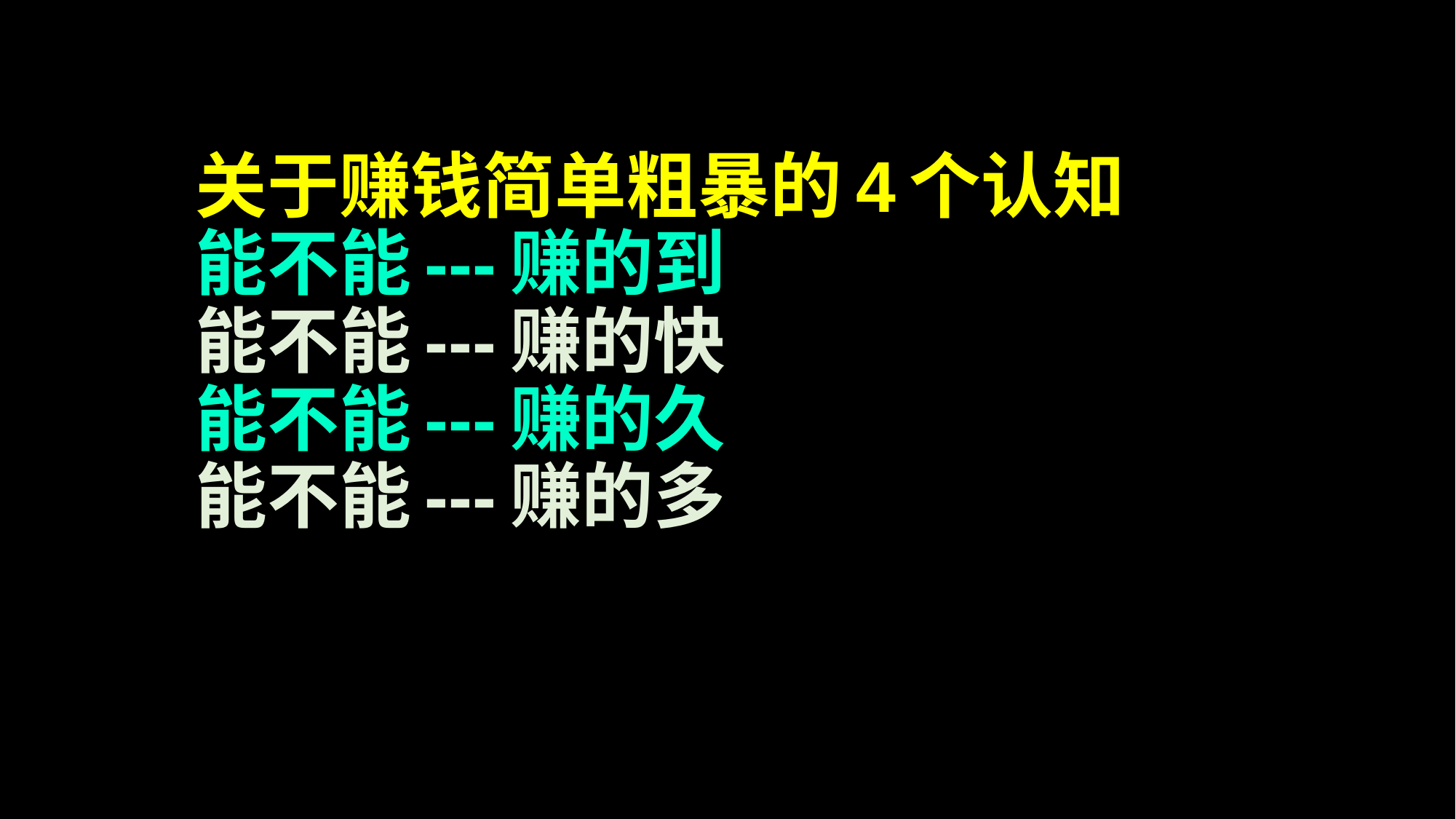

# 关于赚钱简单粗暴的4个认知 能不能---赚的到 能不能---赚的快 能不能---赚的久 能不能---赚的多